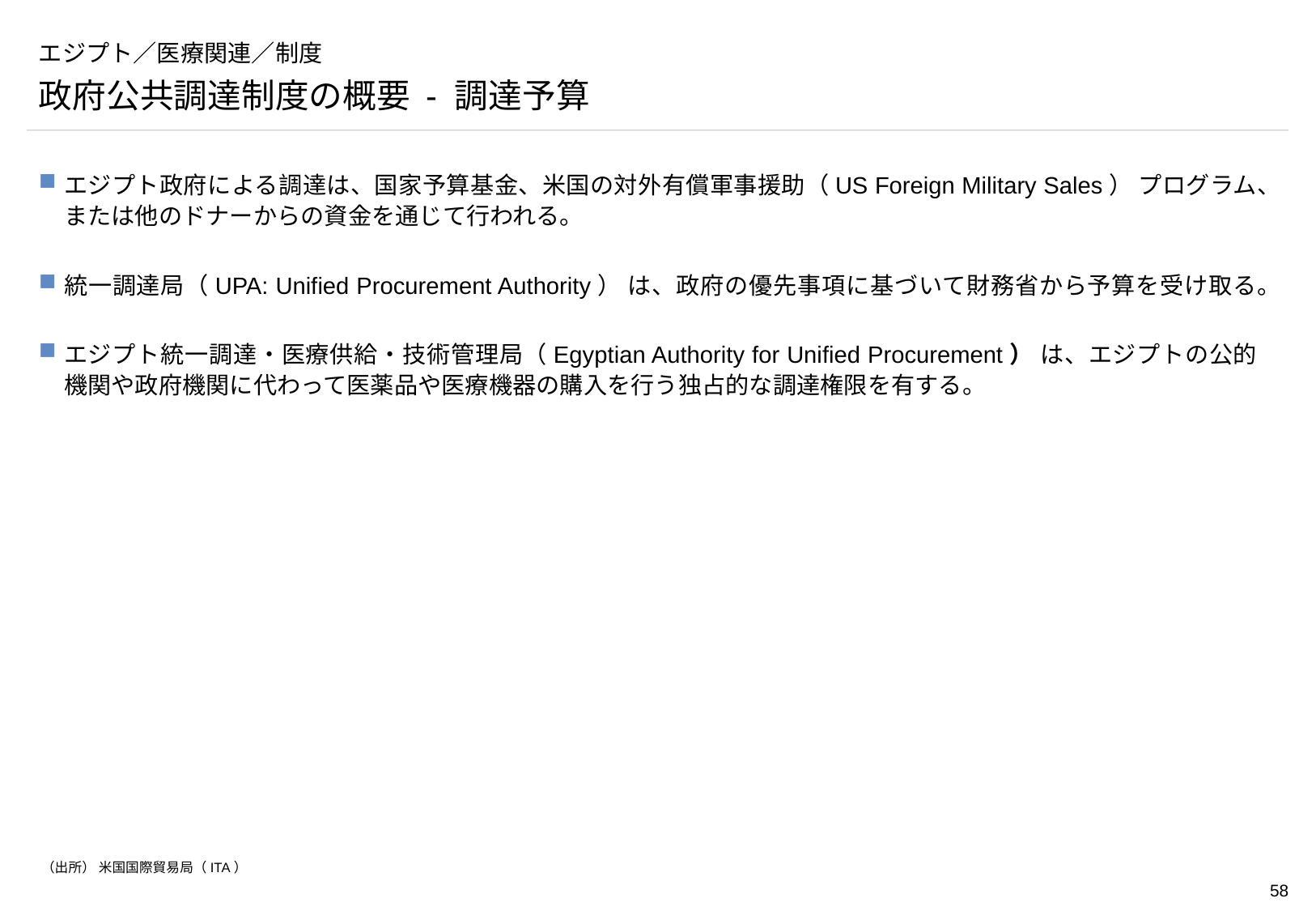

# エジプト／医療関連／制度
政府公共調達制度の概要 - 調達予算
エジプト政府による調達は、国家予算基金、米国の対外有償軍事援助（US Foreign Military Sales） プログラム、または他のドナーからの資金を通じて行われる。

統一調達局（UPA: Unified Procurement Authority） は、政府の優先事項に基づいて財務省から予算を受け取る。

エジプト統一調達・医療供給・技術管理局（Egyptian Authority for Unified Procurement） は、エジプトの公的機関や政府機関に代わって医薬品や医療機器の購入を行う独占的な調達権限を有する。

（出所） 米国国際貿易局（ITA）